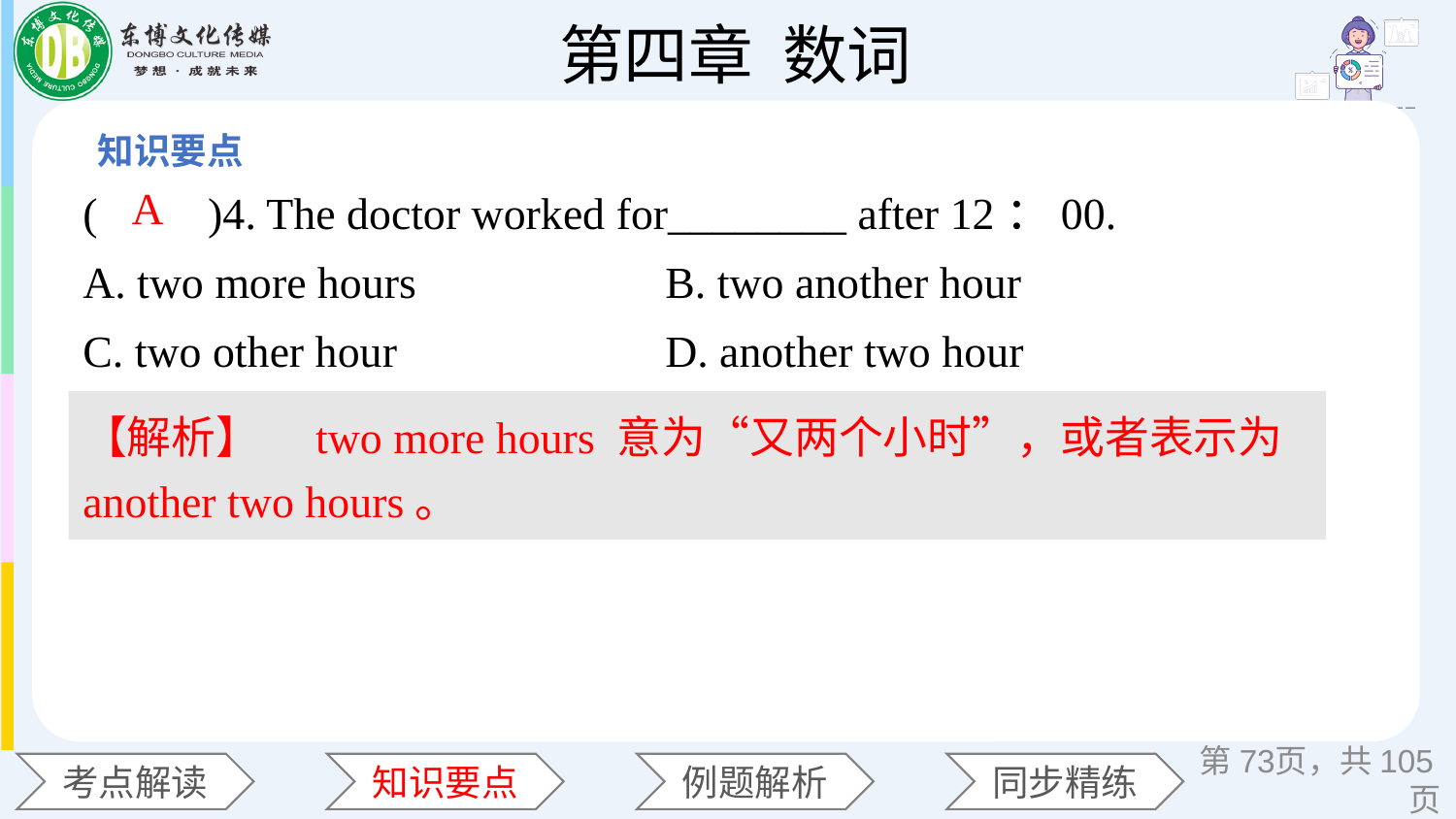

(　　)4. The doctor worked for________ after 12：00.
A. two more hours    		B. two another hour
C. two other hour    		D. another two hour
A
【解析】　two more hours 意为“又两个小时”，或者表示为another two hours。
第73页，共105页